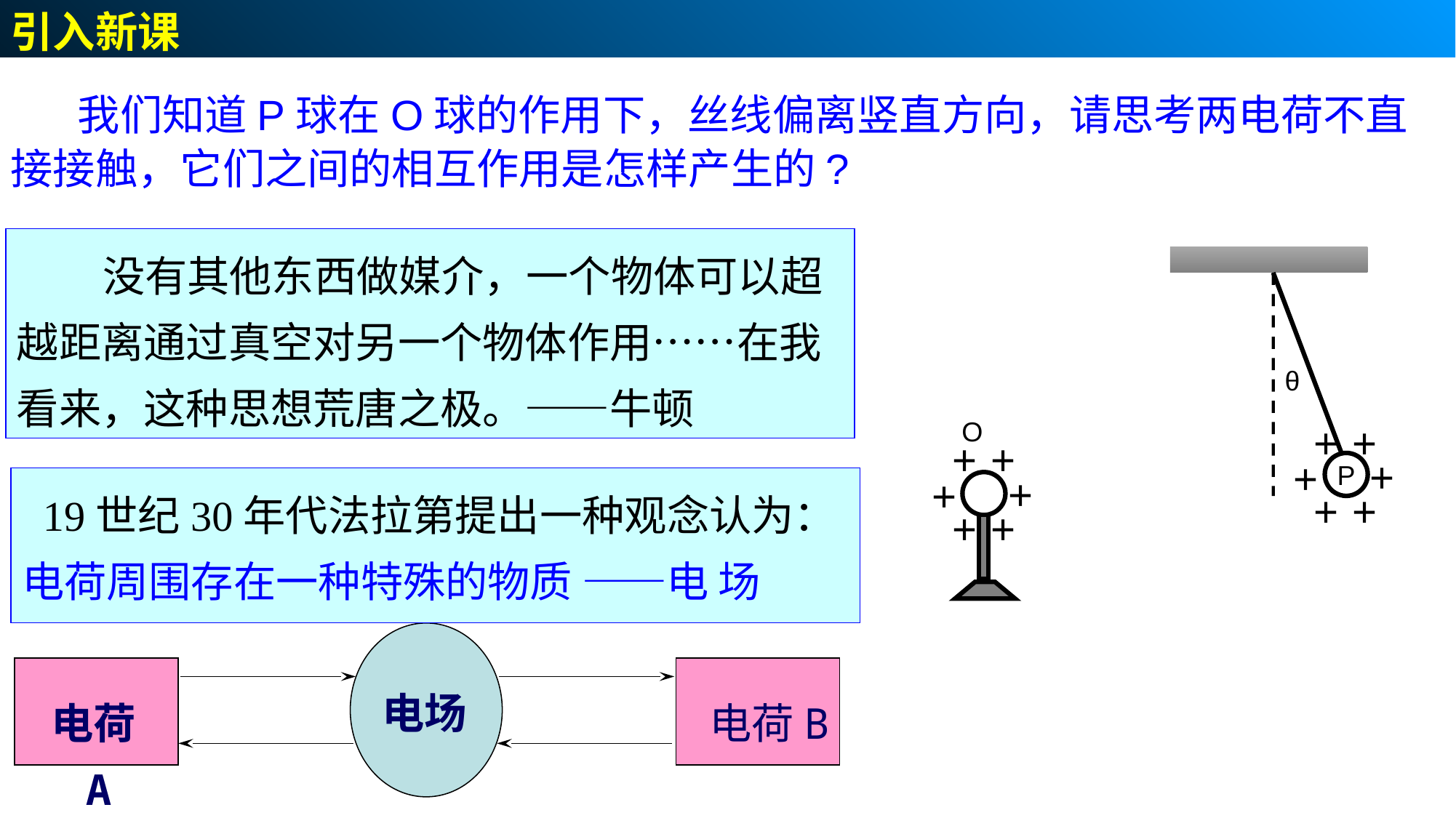

引入新课
　 我们知道P球在O球的作用下，丝线偏离竖直方向，请思考两电荷不直接接触，它们之间的相互作用是怎样产生的?
        没有其他东西做媒介，一个物体可以超越距离通过真空对另一个物体作用……在我看来，这种思想荒唐之极。——牛顿

θ
O
+
+
+
+
+
+
P
+
+
  19世纪30年代法拉第提出一种观念认为：电荷周围存在一种特殊的物质 ——电 场

+
+
+
+

电场

电荷A

电荷B